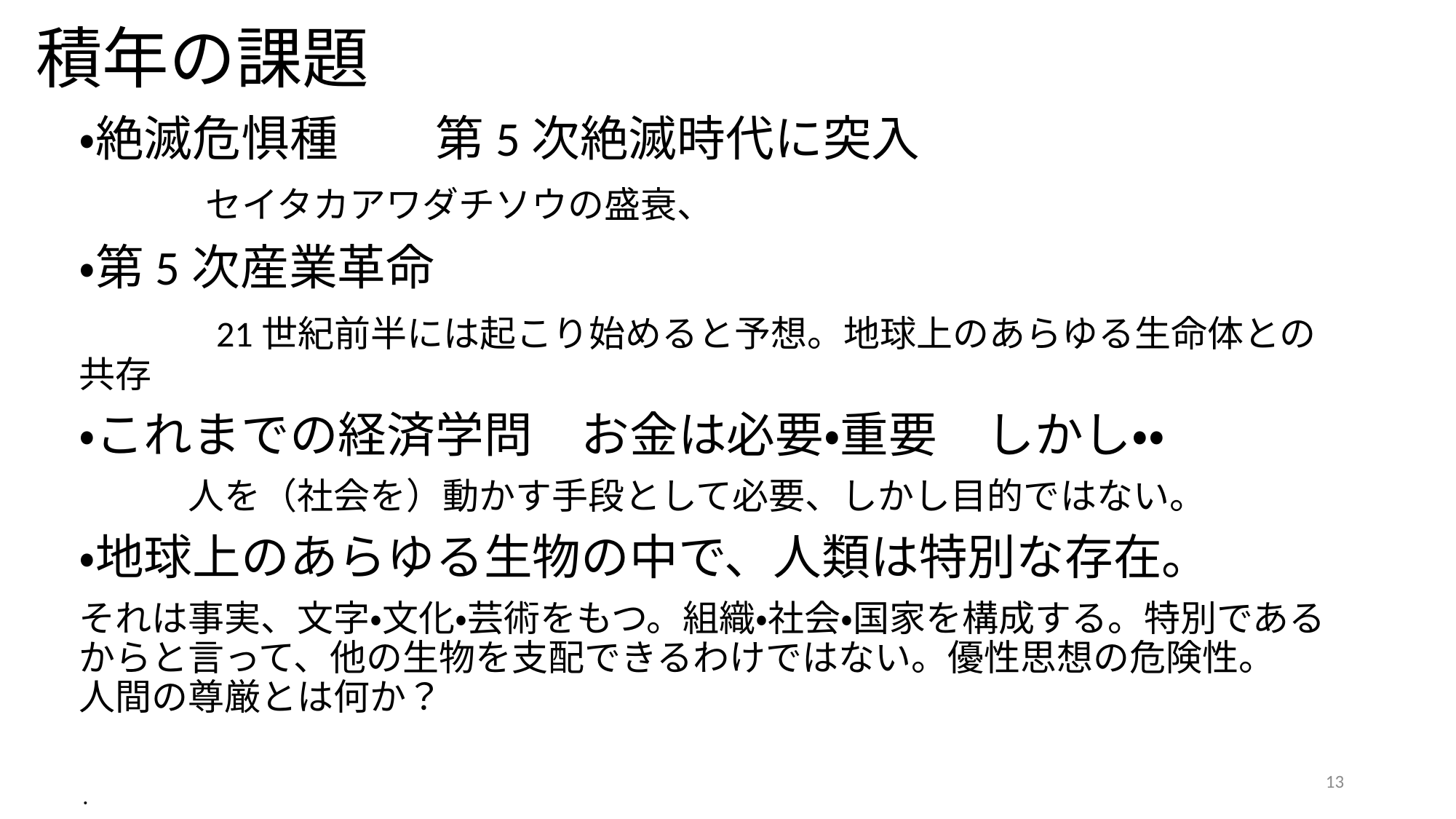

# 積年の課題
・絶滅危惧種　　第5次絶滅時代に突入
　　　セイタカアワダチソウの盛衰、
・第5次産業革命
　　　21世紀前半には起こり始めると予想。地球上のあらゆる生命体との共存
・これまでの経済学問　お金は必要・重要　しかし・・
　　　人を（社会を）動かす手段として必要、しかし目的ではない。
・地球上のあらゆる生物の中で、人類は特別な存在。
それは事実、文字・文化・芸術をもつ。組織・社会・国家を構成する。特別であるからと言って、他の生物を支配できるわけではない。優性思想の危険性。　人間の尊厳とは何か？

・
13